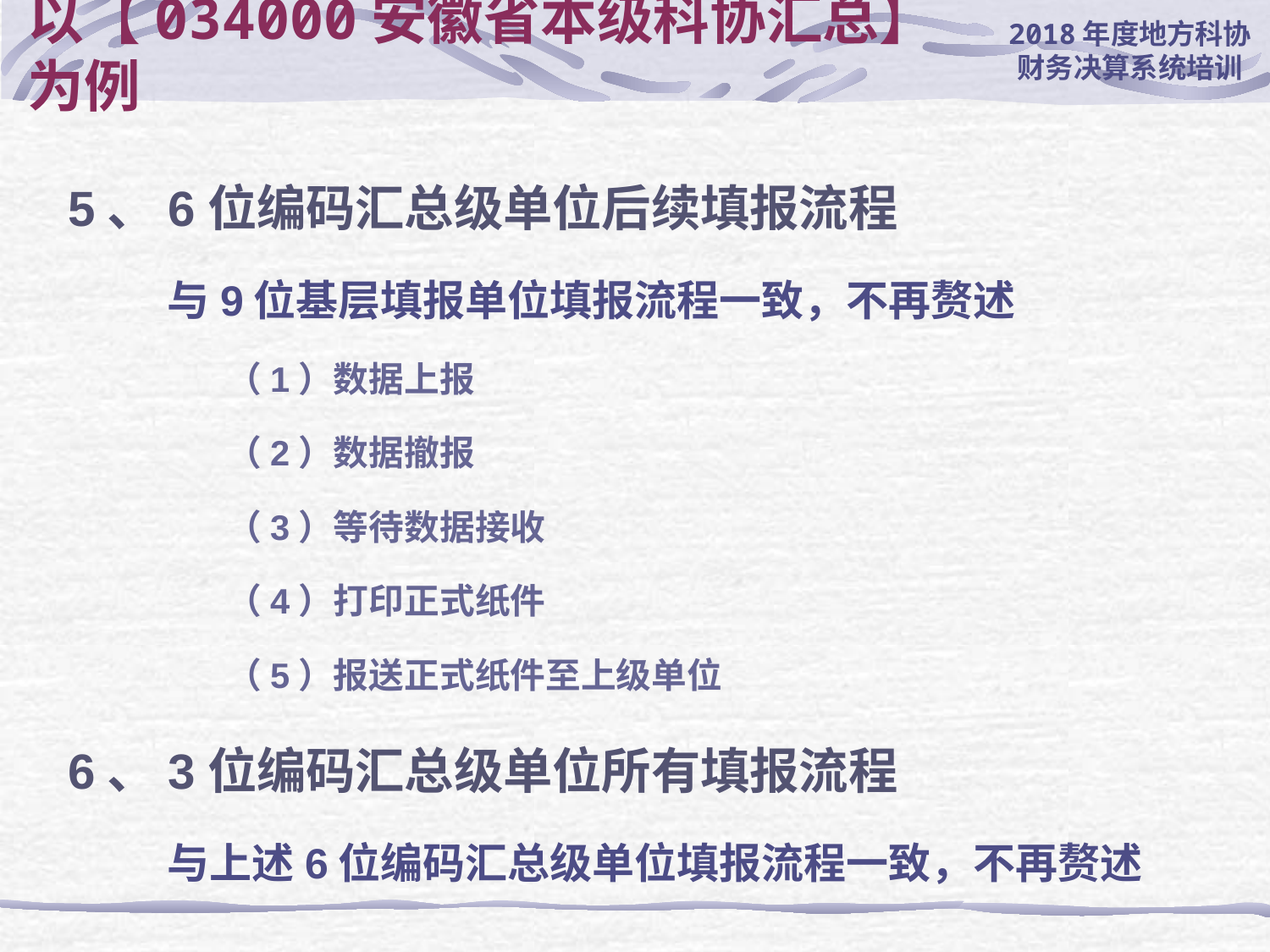

# 以【034000安徽省本级科协汇总】为例
5、6位编码汇总级单位后续填报流程
与9位基层填报单位填报流程一致，不再赘述
（1）数据上报
（2）数据撤报
（3）等待数据接收
（4）打印正式纸件
（5）报送正式纸件至上级单位
6、3位编码汇总级单位所有填报流程
与上述6位编码汇总级单位填报流程一致，不再赘述